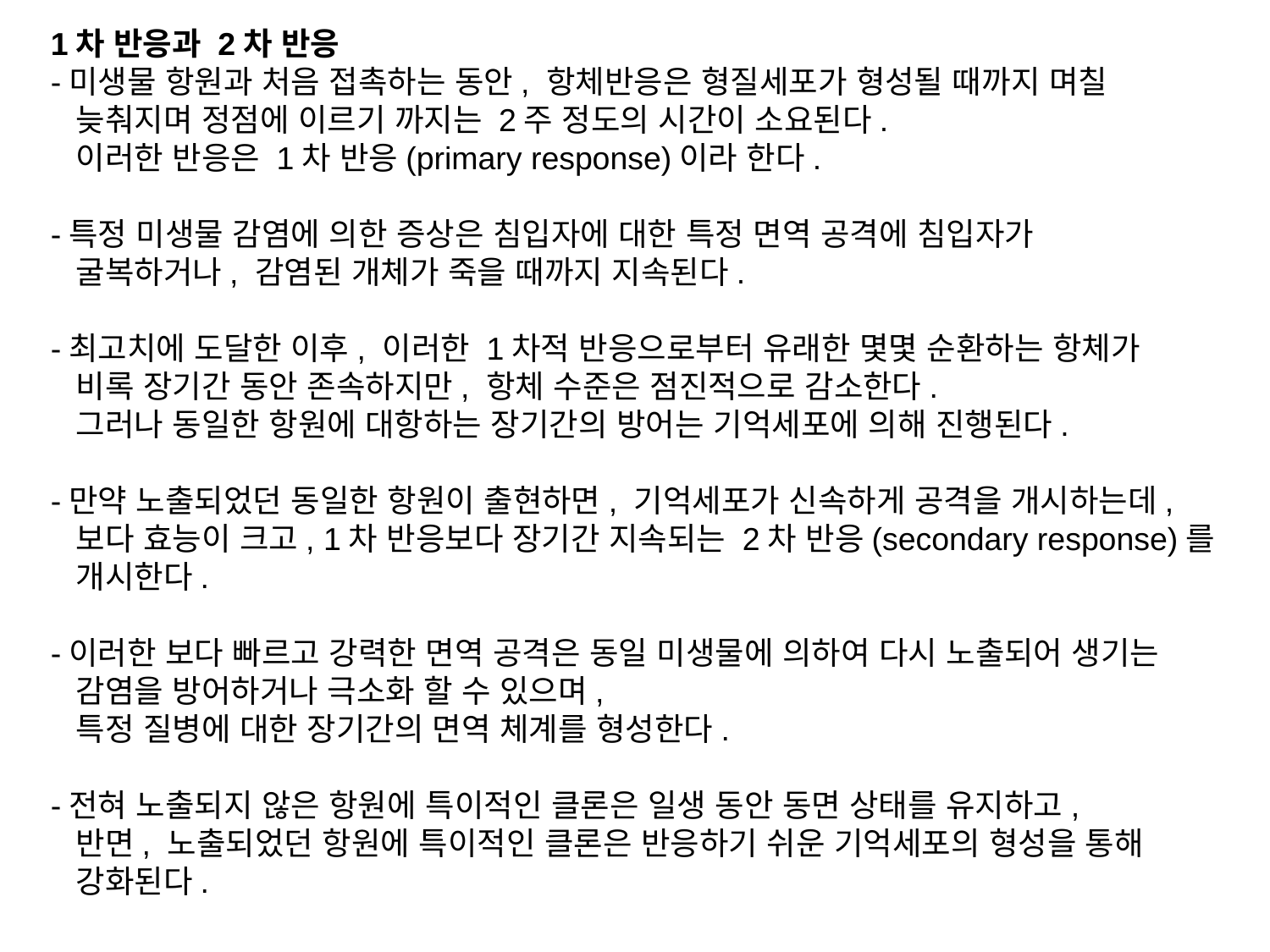

1차 반응과 2차 반응
-미생물 항원과 처음 접촉하는 동안, 항체반응은 형질세포가 형성될 때까지 며칠
  늦춰지며 정점에 이르기 까지는 2주 정도의 시간이 소요된다.
  이러한 반응은 1차 반응(primary response)이라 한다.

-특정 미생물 감염에 의한 증상은 침입자에 대한 특정 면역 공격에 침입자가
  굴복하거나, 감염된 개체가 죽을 때까지 지속된다.

-최고치에 도달한 이후, 이러한 1차적 반응으로부터 유래한 몇몇 순환하는 항체가
  비록 장기간 동안 존속하지만, 항체 수준은 점진적으로 감소한다.
  그러나 동일한 항원에 대항하는 장기간의 방어는 기억세포에 의해 진행된다.

-만약 노출되었던 동일한 항원이 출현하면, 기억세포가 신속하게 공격을 개시하는데,
  보다 효능이 크고, 1차 반응보다 장기간 지속되는 2차 반응(secondary response)를
  개시한다.

-이러한 보다 빠르고 강력한 면역 공격은 동일 미생물에 의하여 다시 노출되어 생기는
  감염을 방어하거나 극소화 할 수 있으며,
  특정 질병에 대한 장기간의 면역 체계를 형성한다.

-전혀 노출되지 않은 항원에 특이적인 클론은 일생 동안 동면 상태를 유지하고,
  반면, 노출되었던 항원에 특이적인 클론은 반응하기 쉬운 기억세포의 형성을 통해
  강화된다.